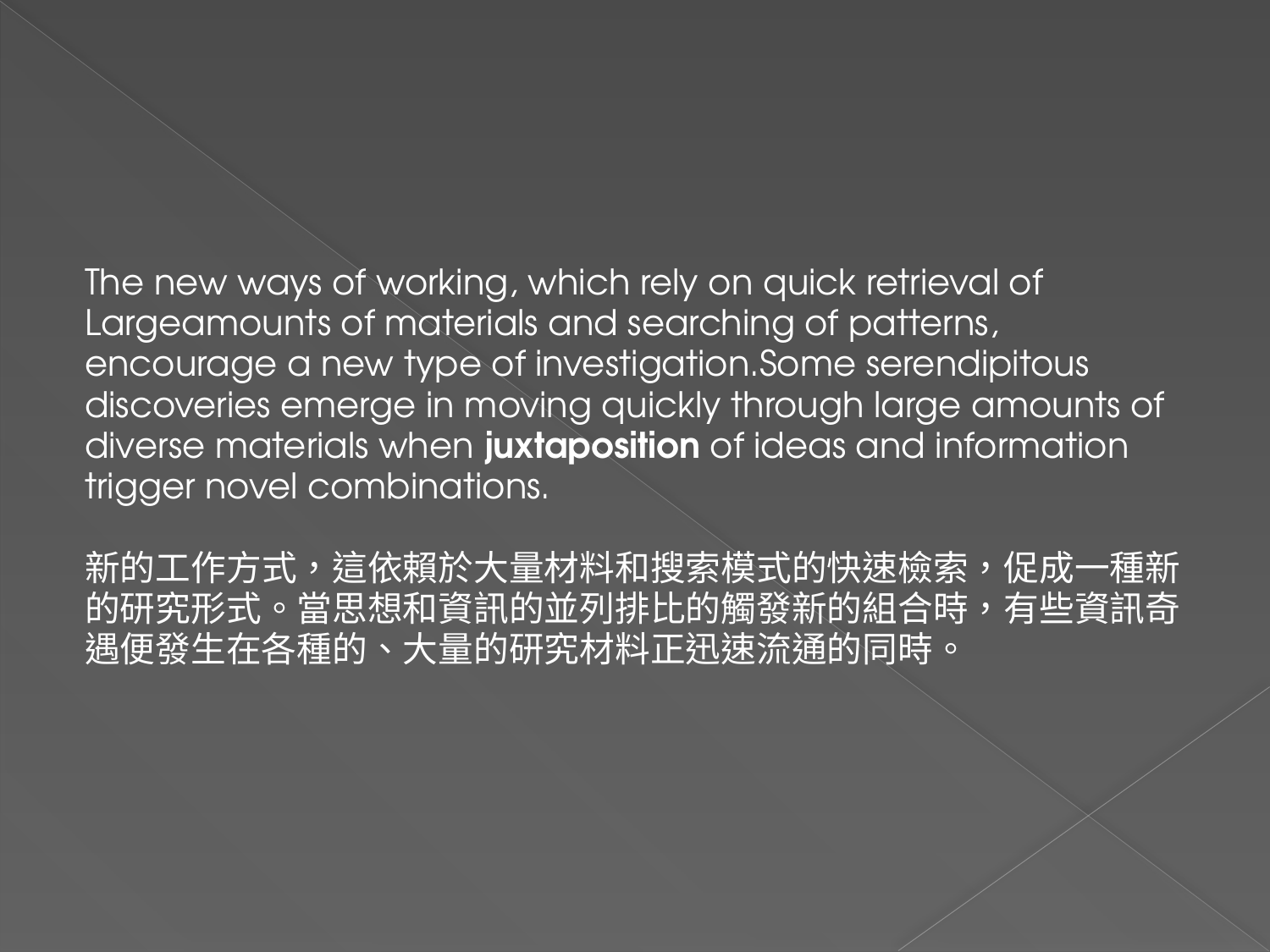

#
The new ways of working, which rely on quick retrieval of
Largeamounts of materials and searching of patterns,
encourage a new type of investigation.Some serendipitous
discoveries emerge in moving quickly through large amounts of
diverse materials when juxtaposition of ideas and information
trigger novel combinations.

新的工作方式，這依賴於大量材料和搜索模式的快速檢索，促成一種新
的研究形式。當思想和資訊的並列排比的觸發新的組合時，有些資訊奇
遇便發生在各種的、大量的研究材料正迅速流通的同時。